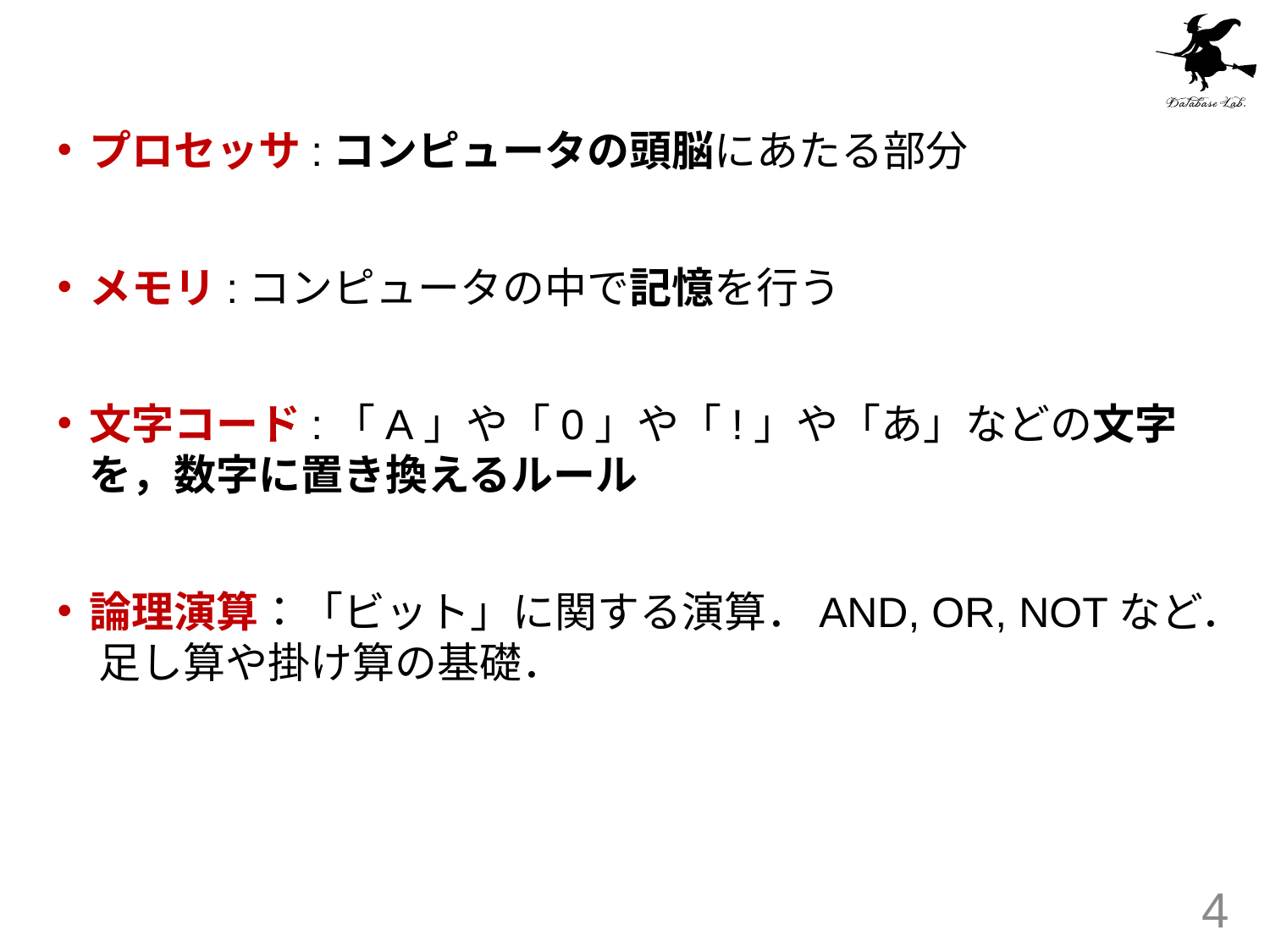

#
プロセッサ:コンピュータの頭脳にあたる部分

メモリ:コンピュータの中で記憶を行う

文字コード:「A」や「0」や「!」や「あ」などの文字を，数字に置き換えるルール

論理演算：「ビット」に関する演算．AND, OR, NOTなど． 足し算や掛け算の基礎．
4